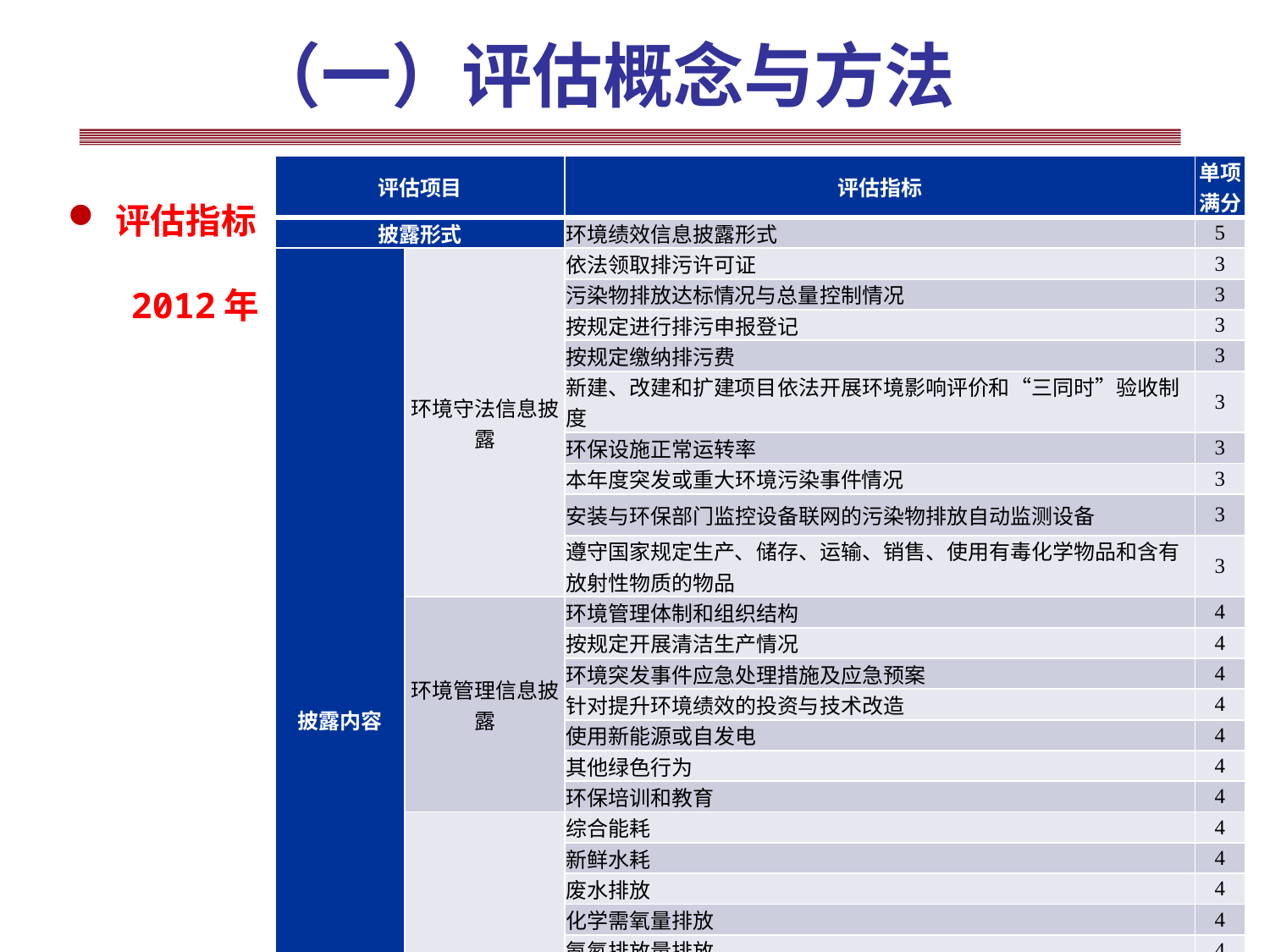

# （一）评估概念与方法

| 评估项目 |  | 评估指标 | 单项满分 |
| --- | --- | --- | --- |
| 披露形式 |  | 环境绩效信息披露形式 | 5 |
| 披露内容 | 环境守法信息披露 | 依法领取排污许可证 | 3 |
|  |  | 污染物排放达标情况与总量控制情况 | 3 |
|  |  | 按规定进行排污申报登记 | 3 |
|  |  | 按规定缴纳排污费 | 3 |
|  |  | 新建、改建和扩建项目依法开展环境影响评价和“三同时”验收制度 | 3 |
|  |  | 环保设施正常运转率 | 3 |
|  |  | 本年度突发或重大环境污染事件情况 | 3 |
|  |  | 安装与环保部门监控设备联网的污染物排放自动监测设备 | 3 |
|  |  | 遵守国家规定生产、储存、运输、销售、使用有毒化学物品和含有放射性物质的物品 | 3 |
|  | 环境管理信息披露 | 环境管理体制和组织结构 | 4 |
|  |  | 按规定开展清洁生产情况 | 4 |
|  |  | 环境突发事件应急处理措施及应急预案 | 4 |
|  |  | 针对提升环境绩效的投资与技术改造 | 4 |
|  |  | 使用新能源或自发电 | 4 |
|  |  | 其他绿色行为 | 4 |
|  |  | 环保培训和教育 | 4 |
|  | 环境效果信息披露 | 综合能耗 | 4 |
|  |  | 新鲜水耗 | 4 |
|  |  | 废水排放 | 4 |
|  |  | 化学需氧量排放 | 4 |
|  |  | 氨氮排放量排放 | 4 |
|  |  | 二氧化硫排放 | 4 |
|  |  | 氮氧化物排放 | 4 |
|  |  | 废气中烟、粉尘排放 | 4 |
|  |  | 一般工业固体废物（尾矿、粉煤灰、煤矸石、冶炼废渣、炉渣）综合利用率 | 4 |
|  |  | 工业危险废物（废碱、石棉废物、废酸、有色金属冶炼废物、无机氰化物、废矿物油）安全处置率 | 4 |
| 总计 |  |  | 100 |
评估指标
   2012年